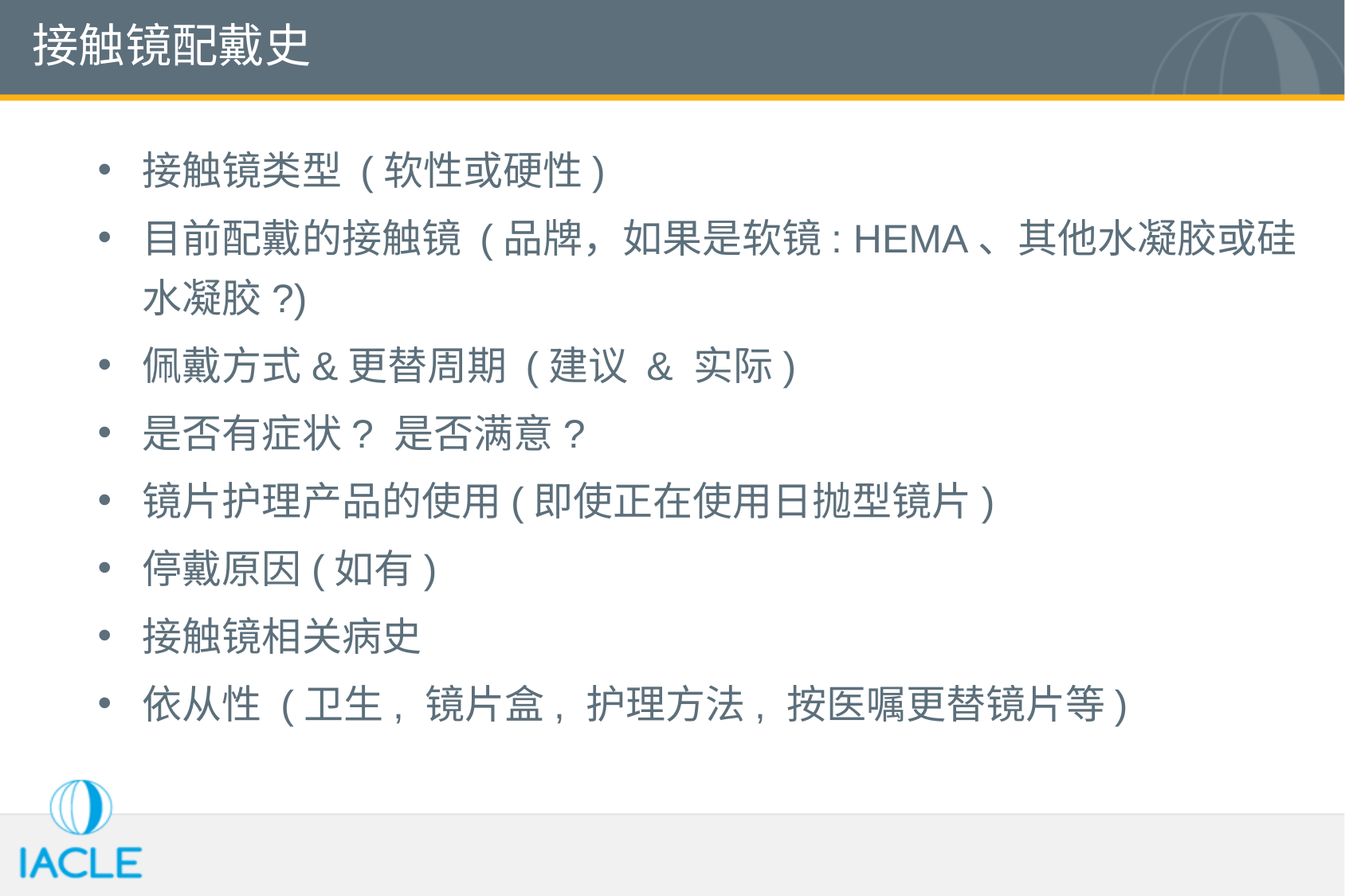

# 接触镜配戴史
接触镜类型 (软性或硬性)
目前配戴的接触镜 (品牌，如果是软镜: HEMA、其他水凝胶或硅水凝胶?)
佩戴方式&更替周期 (建议 & 实际)
是否有症状? 是否满意?
镜片护理产品的使用(即使正在使用日抛型镜片)
停戴原因(如有)
接触镜相关病史
依从性 (卫生, 镜片盒, 护理方法, 按医嘱更替镜片等)